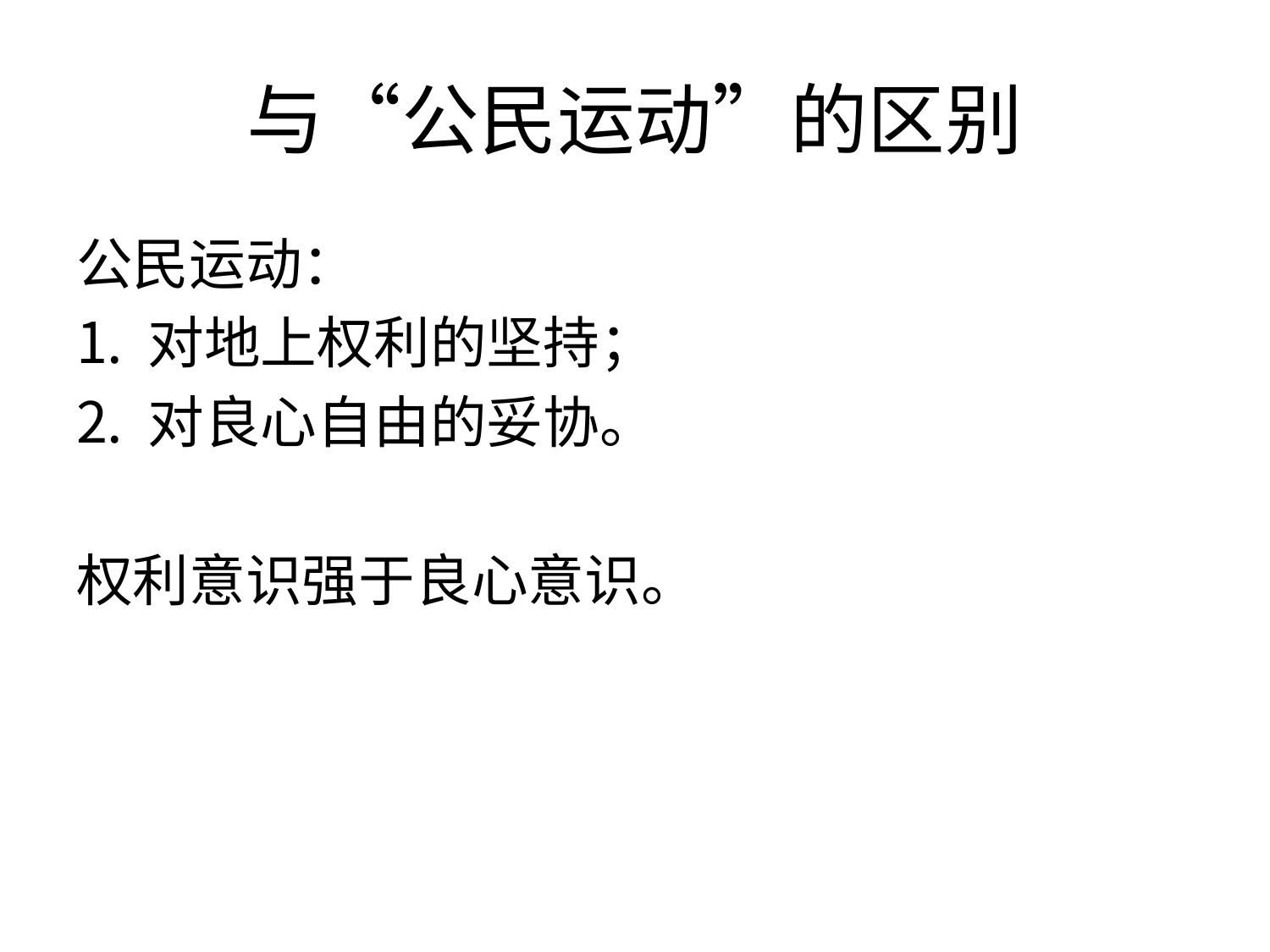

# 与“公民运动”的区别
公民运动：
对地上权利的坚持；
对良心自由的妥协。

权利意识强于良心意识。